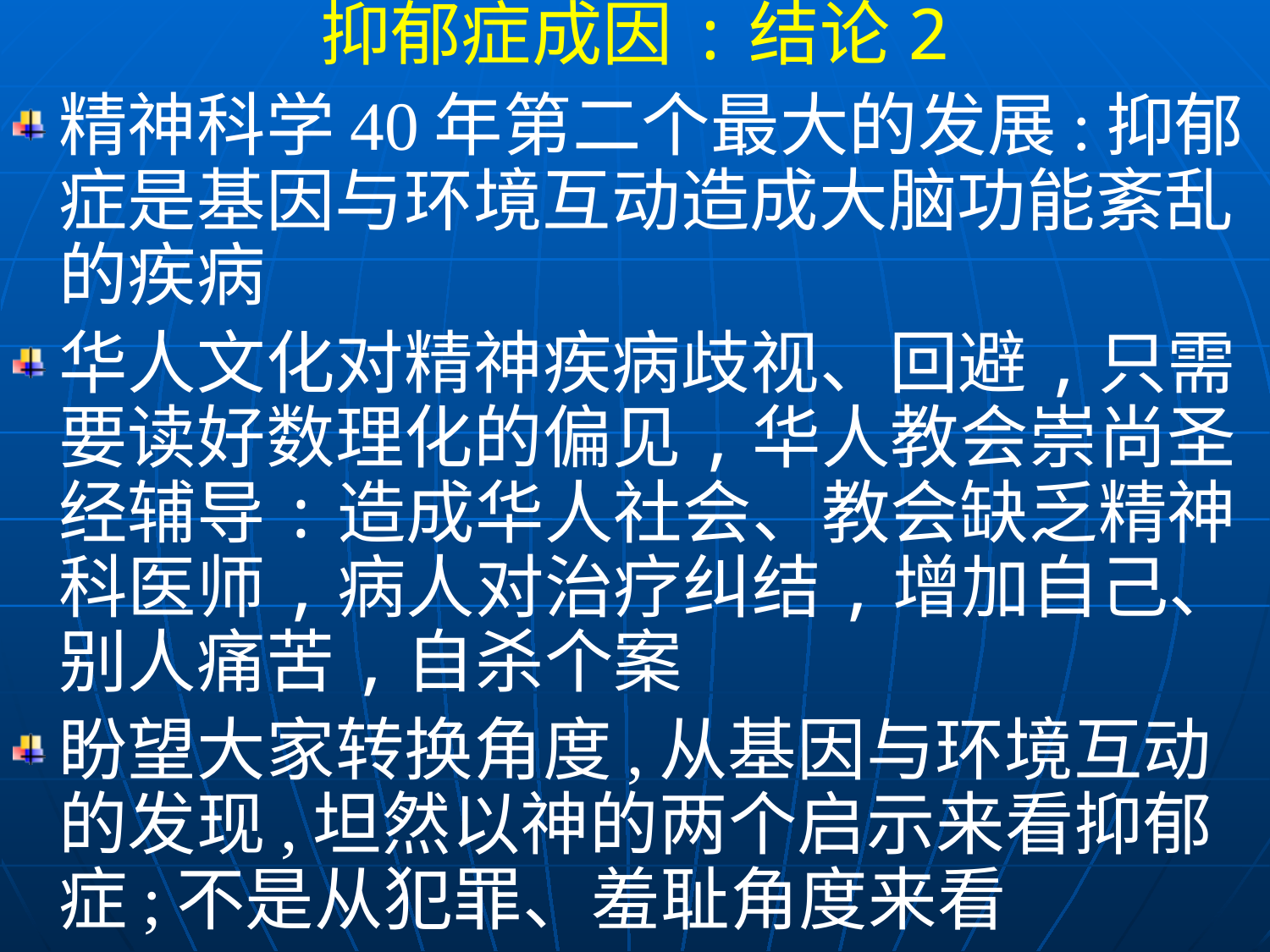

抑郁症成因:结论2
精神科学40年第二个最大的发展:抑郁症是基因与环境互动造成大脑功能紊乱的疾病
华人文化对精神疾病歧视、回避,只需要读好数理化的偏见,华人教会崇尚圣经辅导:造成华人社会、教会缺乏精神科医师,病人对治疗纠结,增加自己、别人痛苦,自杀个案
盼望大家转换角度,从基因与环境互动的发现,坦然以神的两个启示来看抑郁症;不是从犯罪、羞耻角度来看